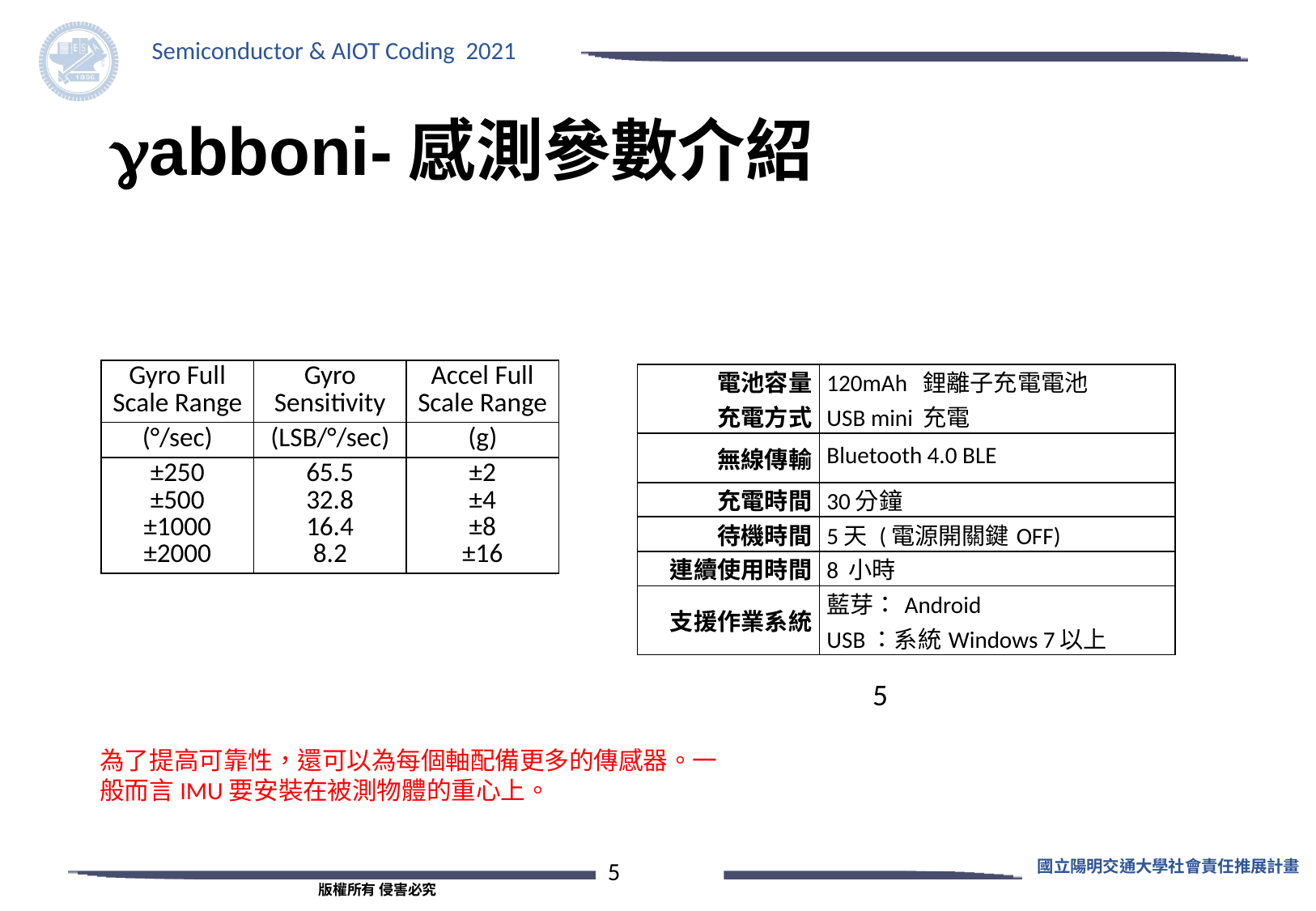

# γabboni-感測參數介紹
| Gyro Full Scale Range | Gyro Sensitivity | Accel Full Scale Range |
| --- | --- | --- |
| (°/sec) | (LSB/°/sec) | (g) |
| ±250 ±500 ±1000 ±2000 | 65.5 32.8 16.4 8.2 | ±2 ±4 ±8 ±16 |
| 電池容量 充電方式 | 120mAh 鋰離子充電電池 USB mini 充電 |
| --- | --- |
| 無線傳輸 | Bluetooth 4.0 BLE |
| 充電時間 | 30分鐘 |
| 待機時間 | 5天 (電源開關鍵OFF) |
| 連續使用時間 | 8 小時 |
| 支援作業系統 | 藍芽：Android USB：系統Windows 7以上 |
5
為了提高可靠性，還可以為每個軸配備更多的傳感器。一般而言IMU要安裝在被測物體的重心上。